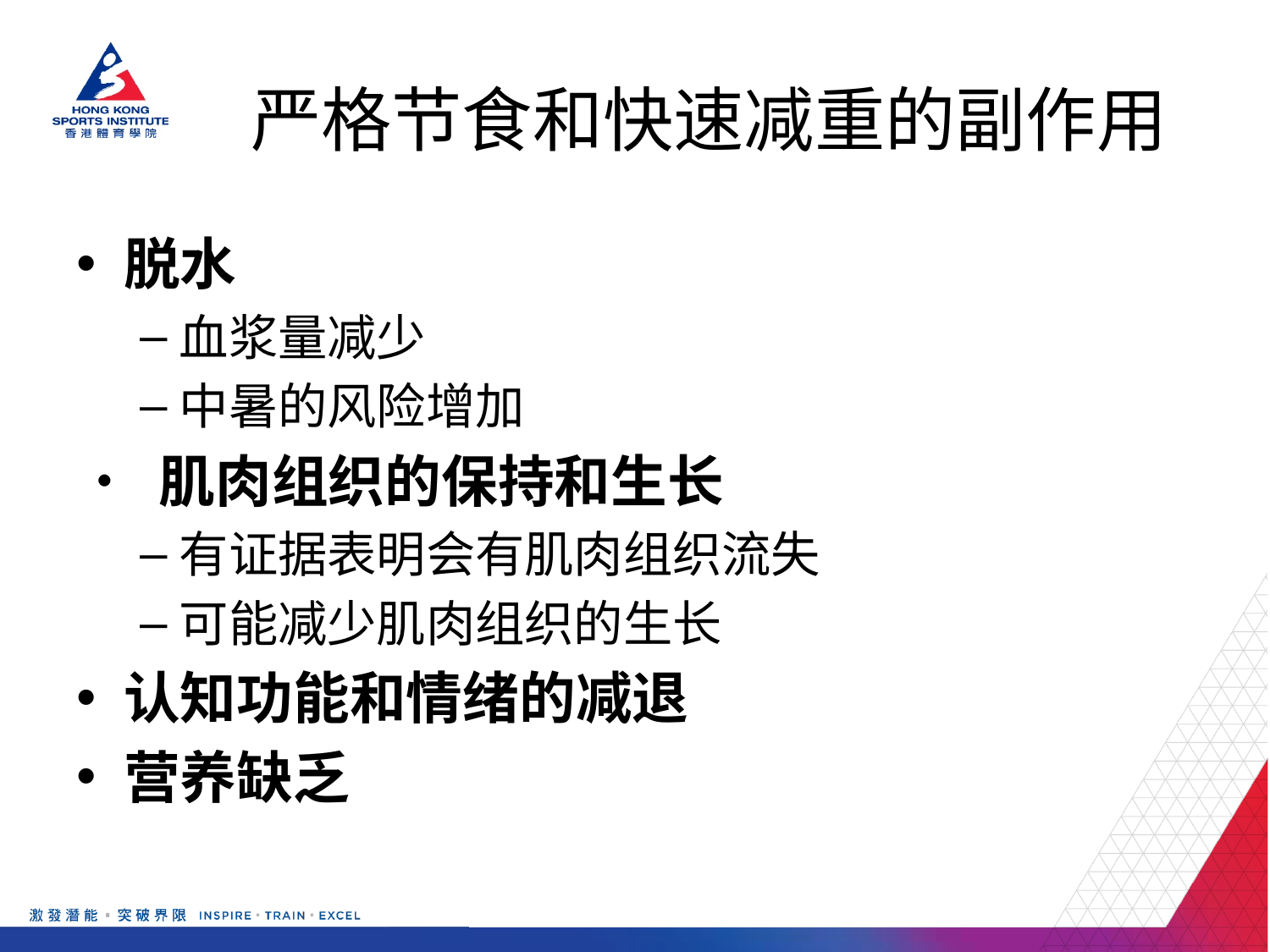

# 严格节食和快速减重的副作用
脱水
血浆量减少
中暑的风险增加
• 肌肉组织的保持和生长
有证据表明会有肌肉组织流失
可能减少肌肉组织的生长
认知功能和情绪的减退
营养缺乏